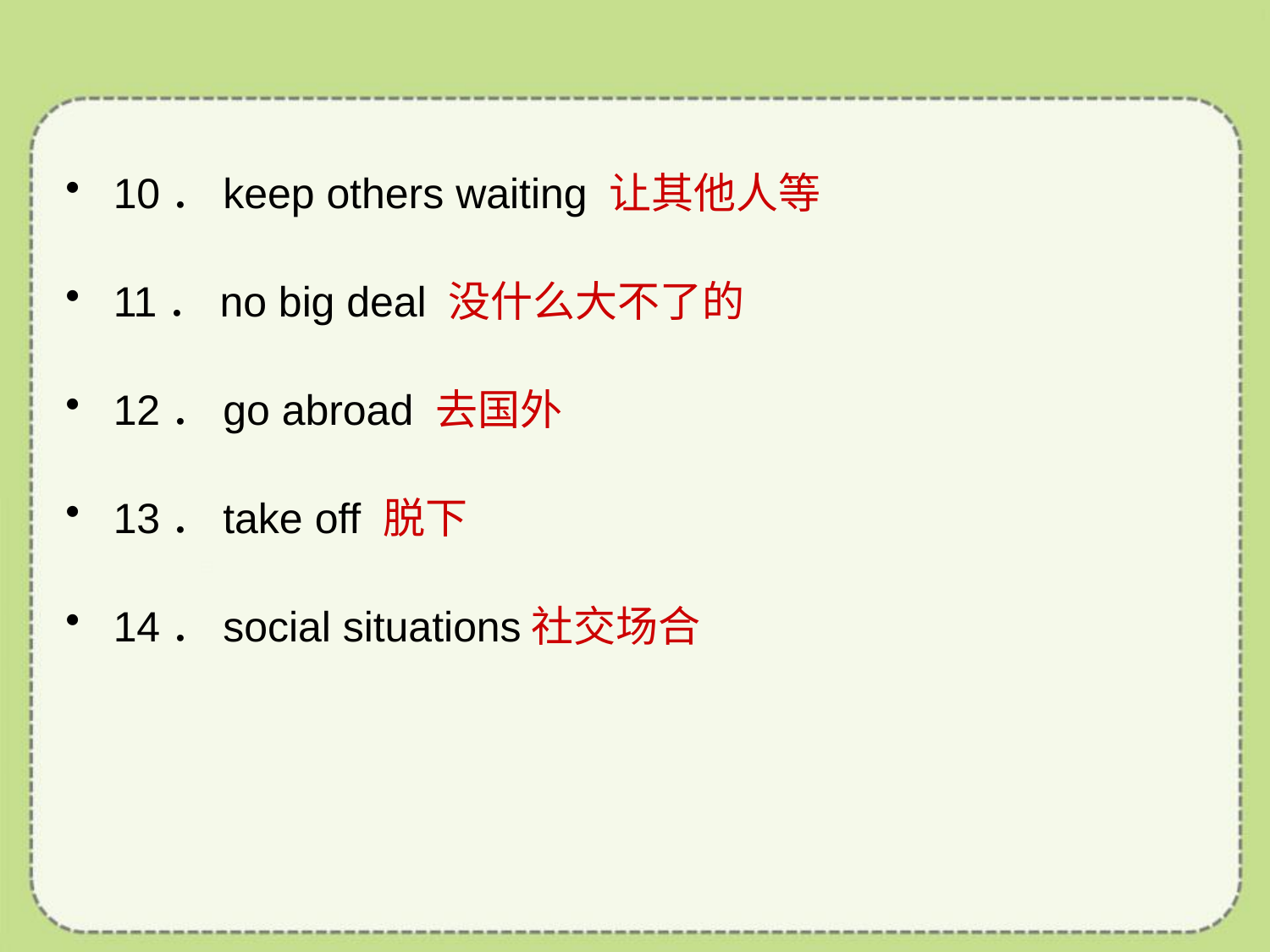

10．keep others waiting 让其他人等

11．no big deal 没什么大不了的

12．go abroad 去国外

13．take off 脱下

14．social situations社交场合